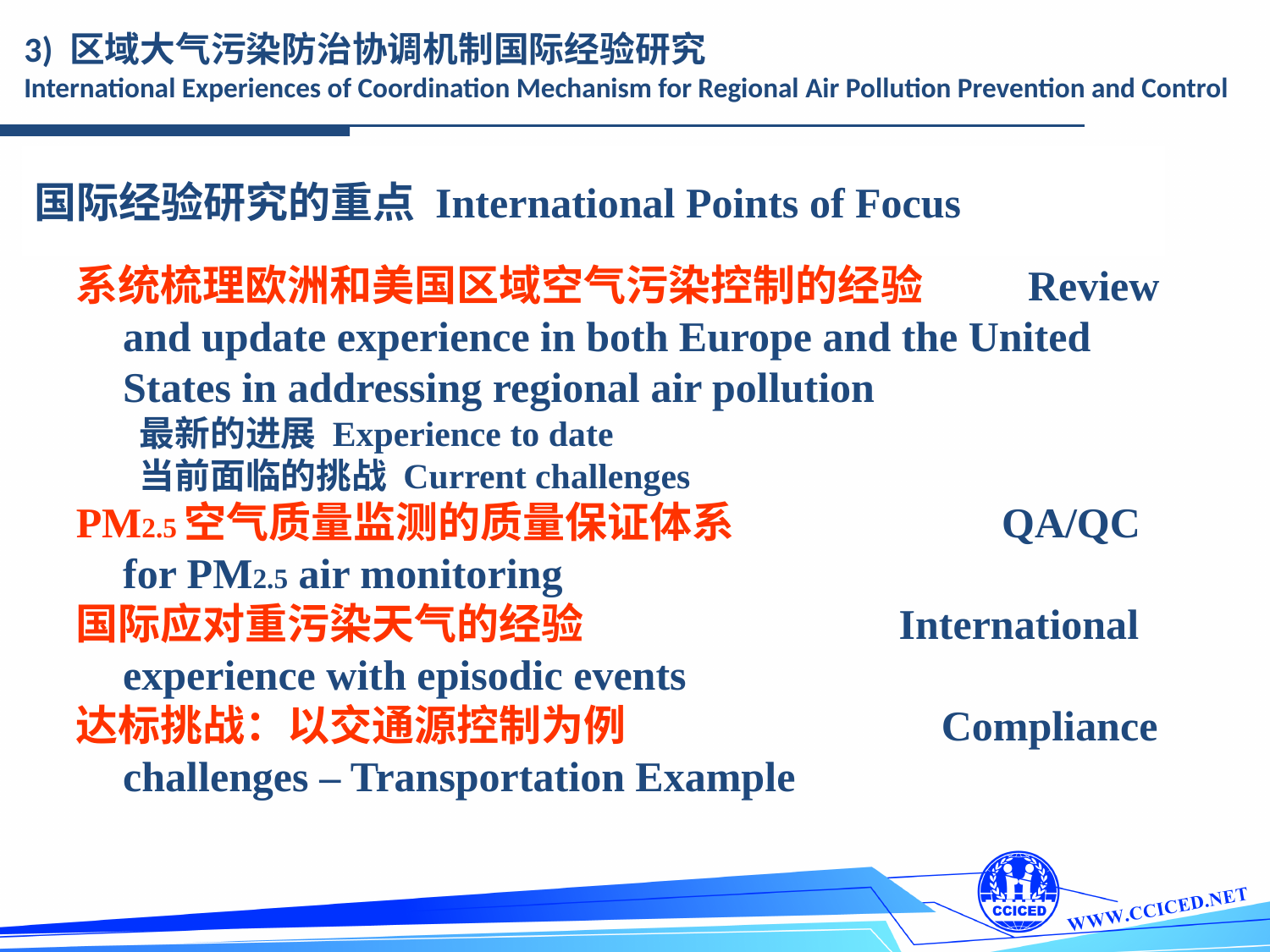

3) 区域大气污染防治协调机制国际经验研究
International Experiences of Coordination Mechanism for Regional Air Pollution Prevention and Control
国际经验研究的重点 International Points of Focus
系统梳理欧洲和美国区域空气污染控制的经验          Review and update experience in both Europe and the United States in addressing regional air pollution
最新的进展 Experience to date
当前面临的挑战 Current challenges
PM2.5空气质量监测的质量保证体系                           QA/QC for PM2.5 air monitoring
国际应对重污染天气的经验                                International experience with episodic events
达标挑战：以交通源控制为例                                Compliance challenges – Transportation Example